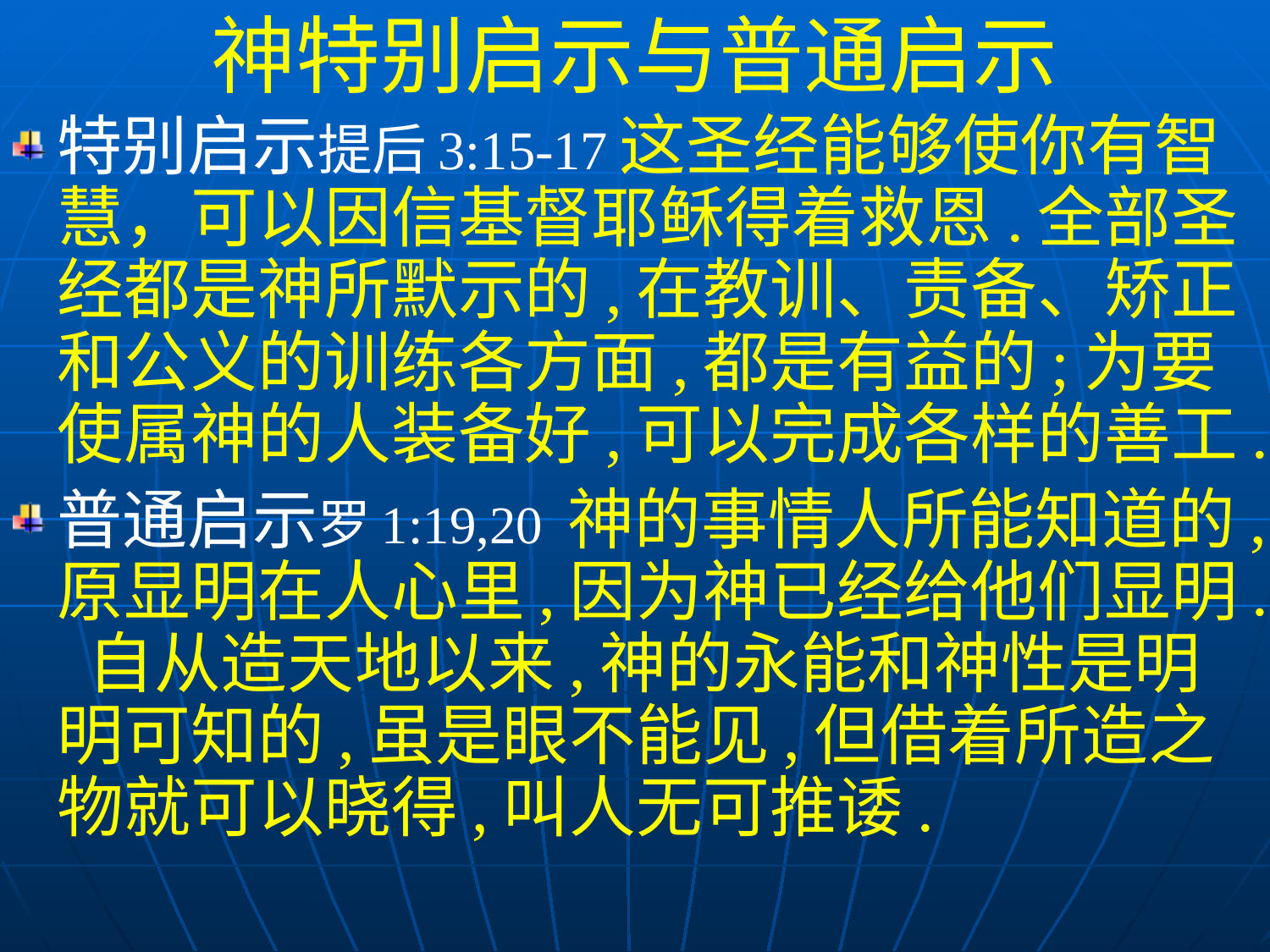

神特别启示与普通启示
特别启示提后3:15-17这圣经能够使你有智慧，可以因信基督耶稣得着救恩.全部圣经都是神所默示的,在教训、责备、矫正和公义的训练各方面,都是有益的;为要使属神的人装备好,可以完成各样的善工.
普通启示罗1:19,20 神的事情人所能知道的,原显明在人心里,因为神已经给他们显明. 自从造天地以来,神的永能和神性是明明可知的,虽是眼不能见,但借着所造之物就可以晓得,叫人无可推诿.